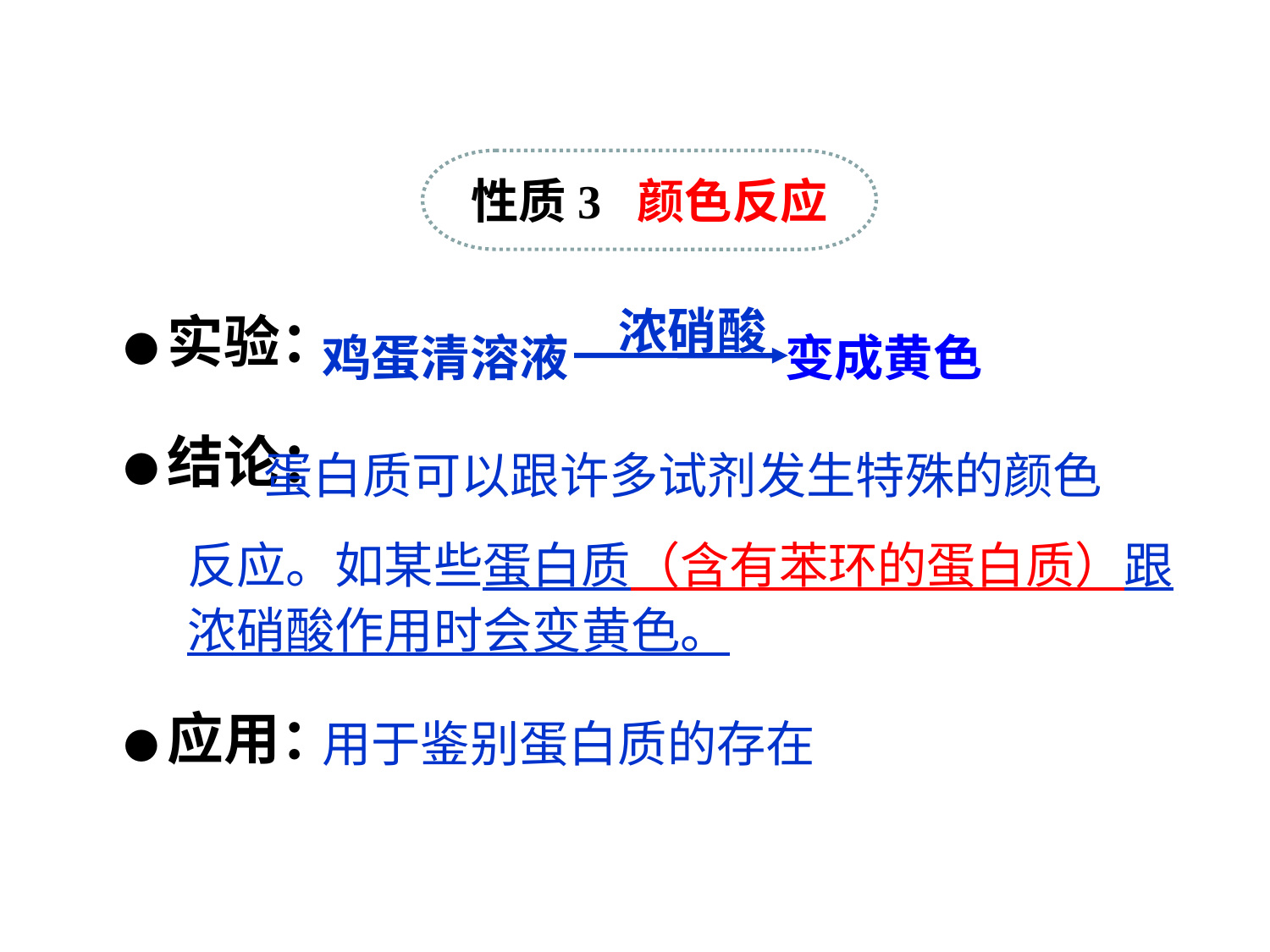

性质3  颜色反应
浓硝酸
●实验：
鸡蛋清溶液
变成黄色

●结论：
       蛋白质可以跟许多试剂发生特殊的颜色
反应。如某些蛋白质（含有苯环的蛋白质）跟浓硝酸作用时会变黄色。
●应用：
用于鉴别蛋白质的存在